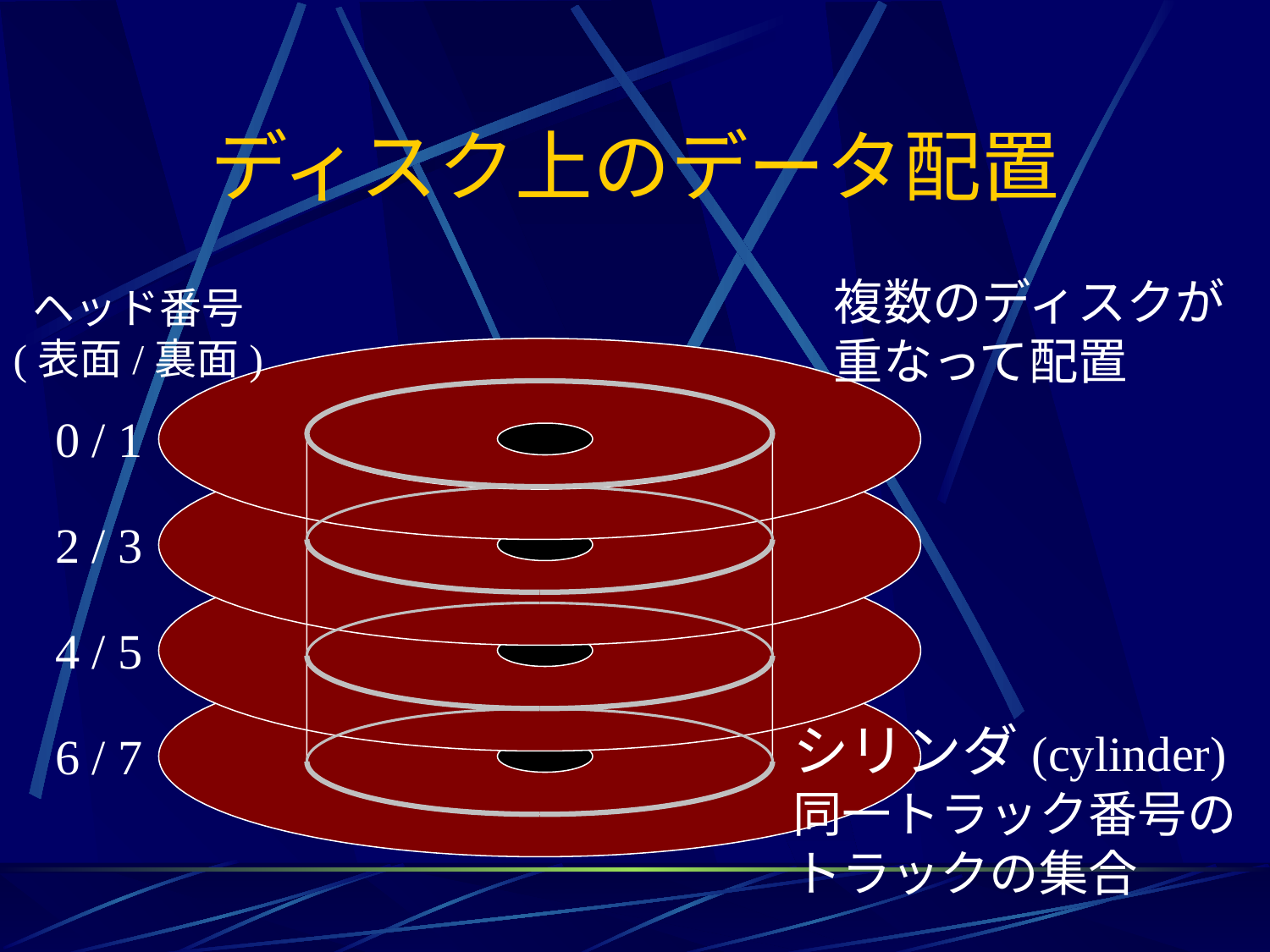

# ディスク上のデータ配置
複数のディスクが
重なって配置
ヘッド番号
(表面/裏面)
0 / 1
2 / 3
4 / 5
6 / 7

シリンダ(cylinder)
同一トラック番号の
トラックの集合